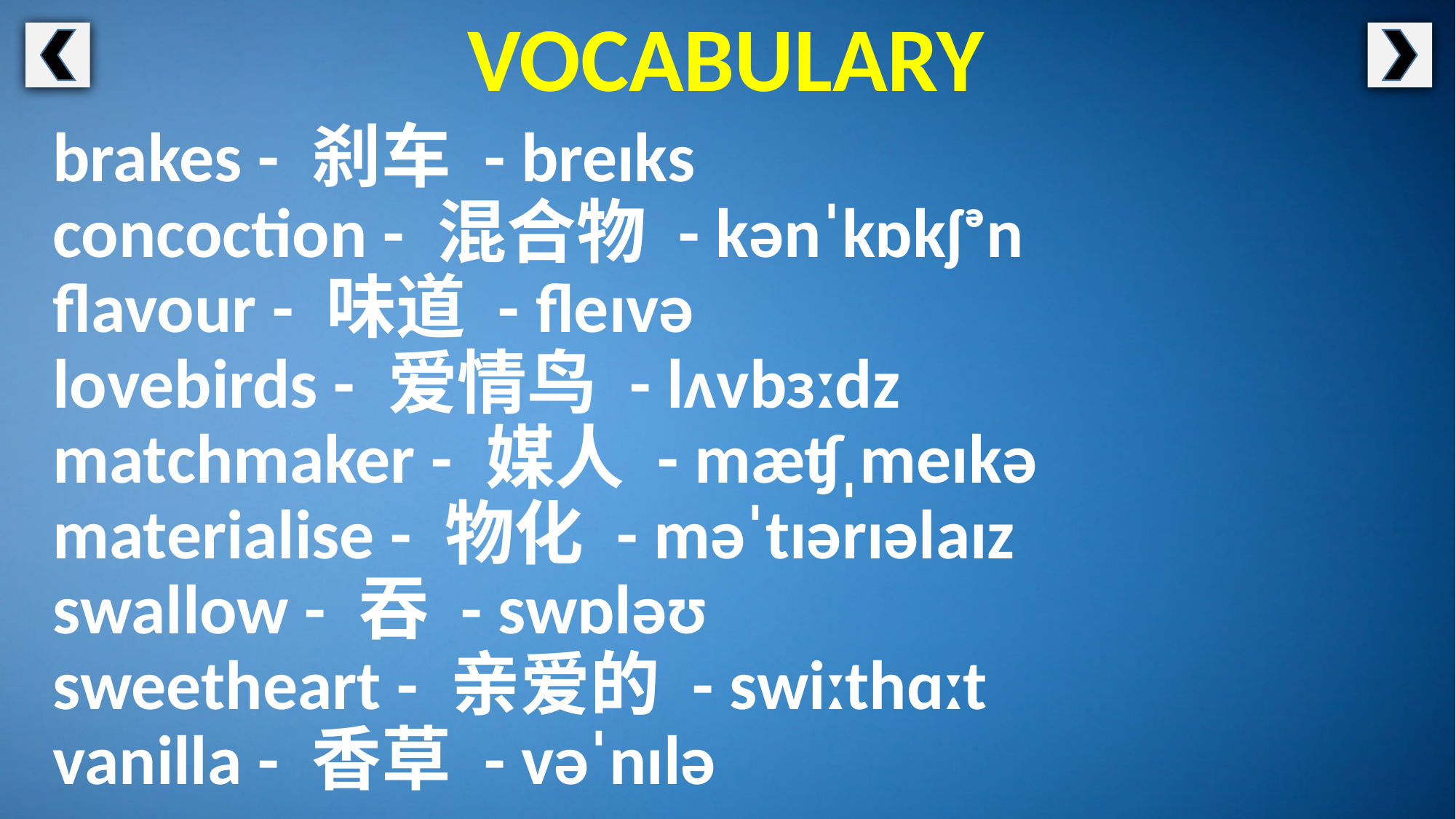

VOCABULARY
brakes - 刹车 - breɪks
concoction - 混合物 - kənˈkɒkʃᵊn
flavour - 味道 - fleɪvə
lovebirds - 爱情鸟 - lʌvbɜːdz
matchmaker - 媒人 - mæʧˌmeɪkə
materialise - 物化 - məˈtɪərɪəlaɪz
swallow - 吞 - swɒləʊ
sweetheart - 亲爱的 - swiːthɑːt
vanilla - 香草 - vəˈnɪlə